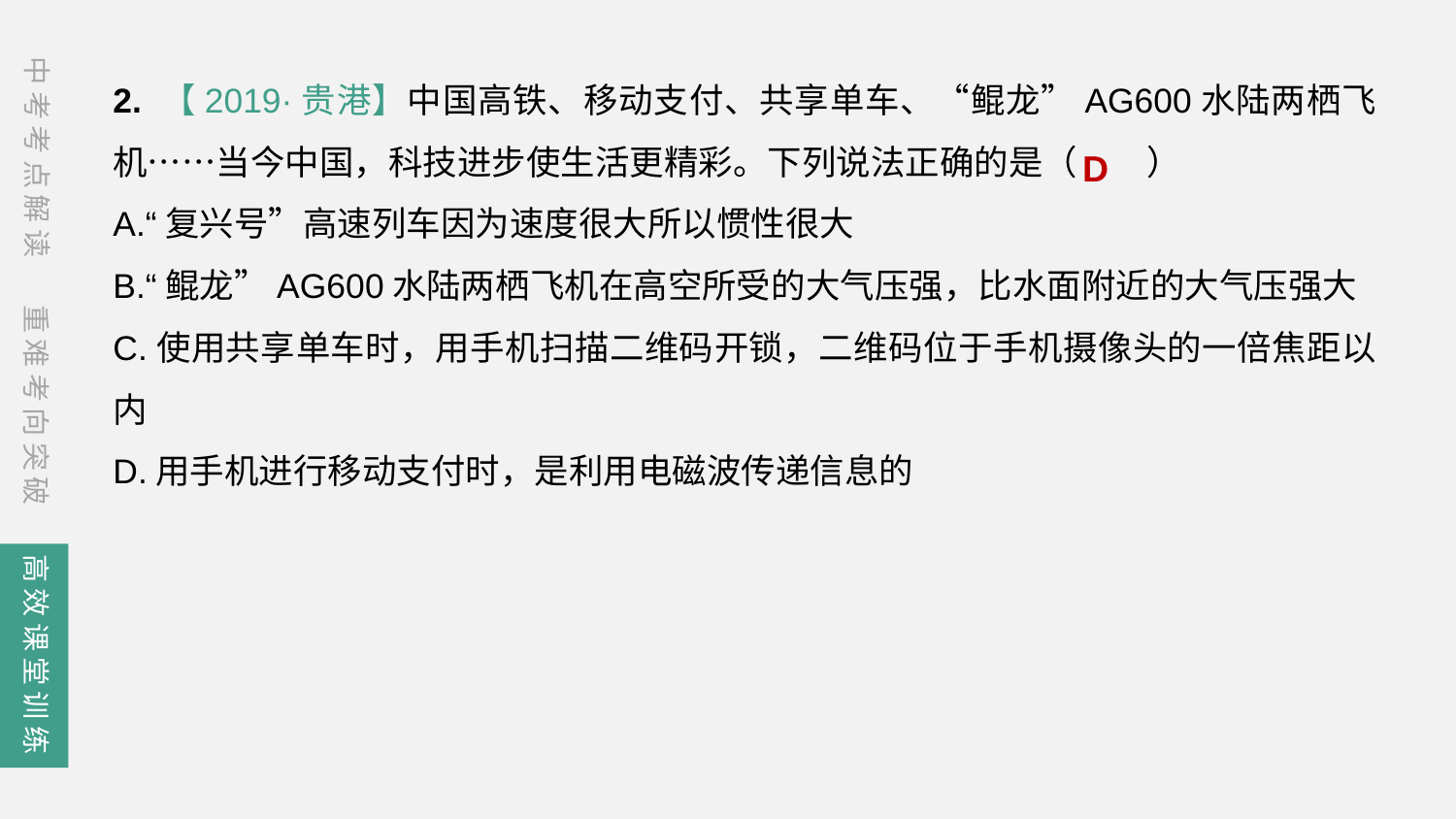

中考考点解读
2. 【2019·贵港】中国高铁、移动支付、共享单车、“鲲龙”AG600水陆两栖飞机……当今中国，科技进步使生活更精彩。下列说法正确的是（　　）
A.“复兴号”高速列车因为速度很大所以惯性很大
B.“鲲龙”AG600水陆两栖飞机在高空所受的大气压强，比水面附近的大气压强大
C.使用共享单车时，用手机扫描二维码开锁，二维码位于手机摄像头的一倍焦距以内
D.用手机进行移动支付时，是利用电磁波传递信息的
D
重难考向突破
高效课堂训练